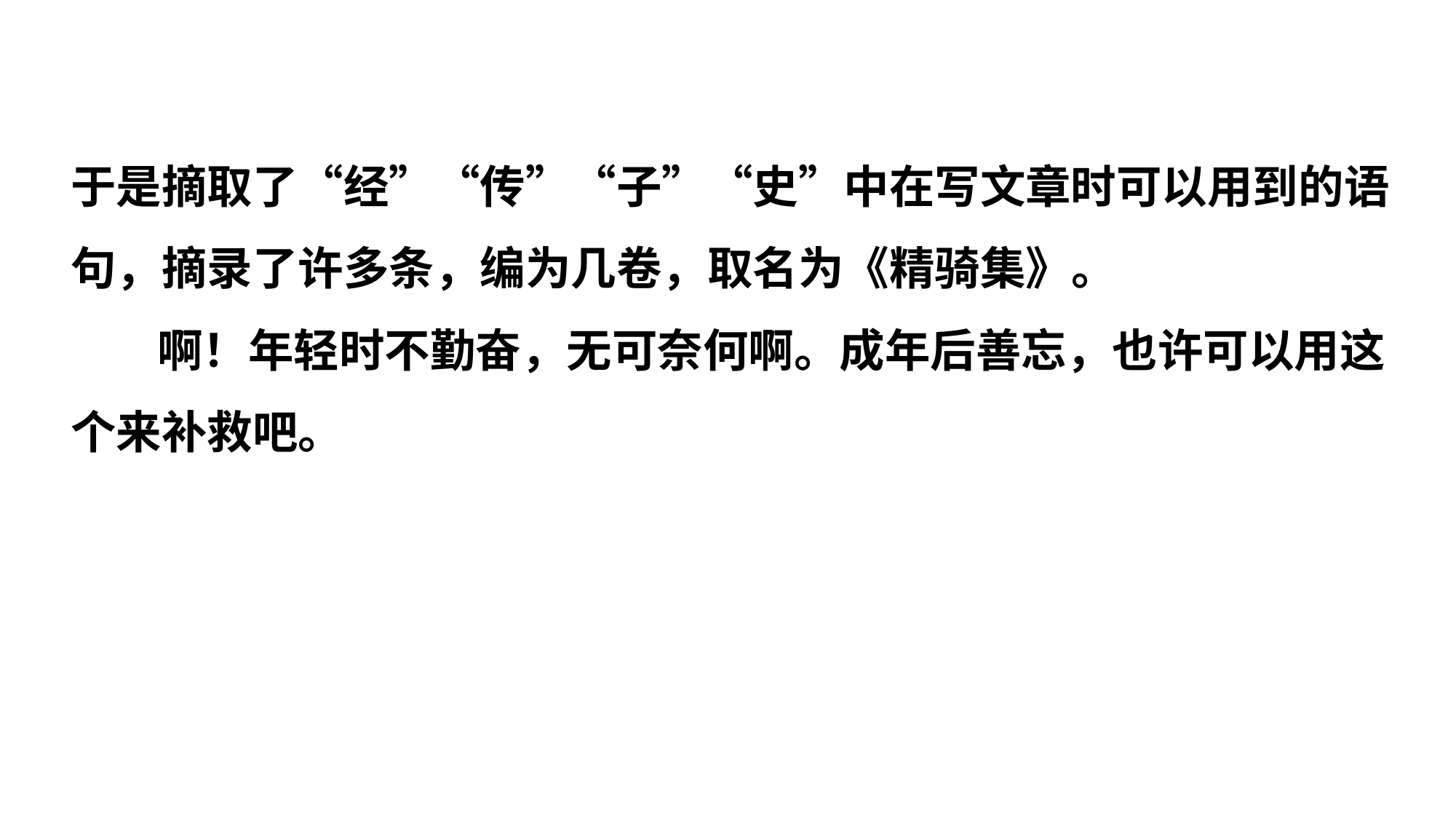

于是摘取了“经”“传”“子”“史”中在写文章时可以用到的语句，摘录了许多条，编为几卷，取名为《精骑集》。
啊！年轻时不勤奋，无可奈何啊。成年后善忘，也许可以用这个来补救吧。